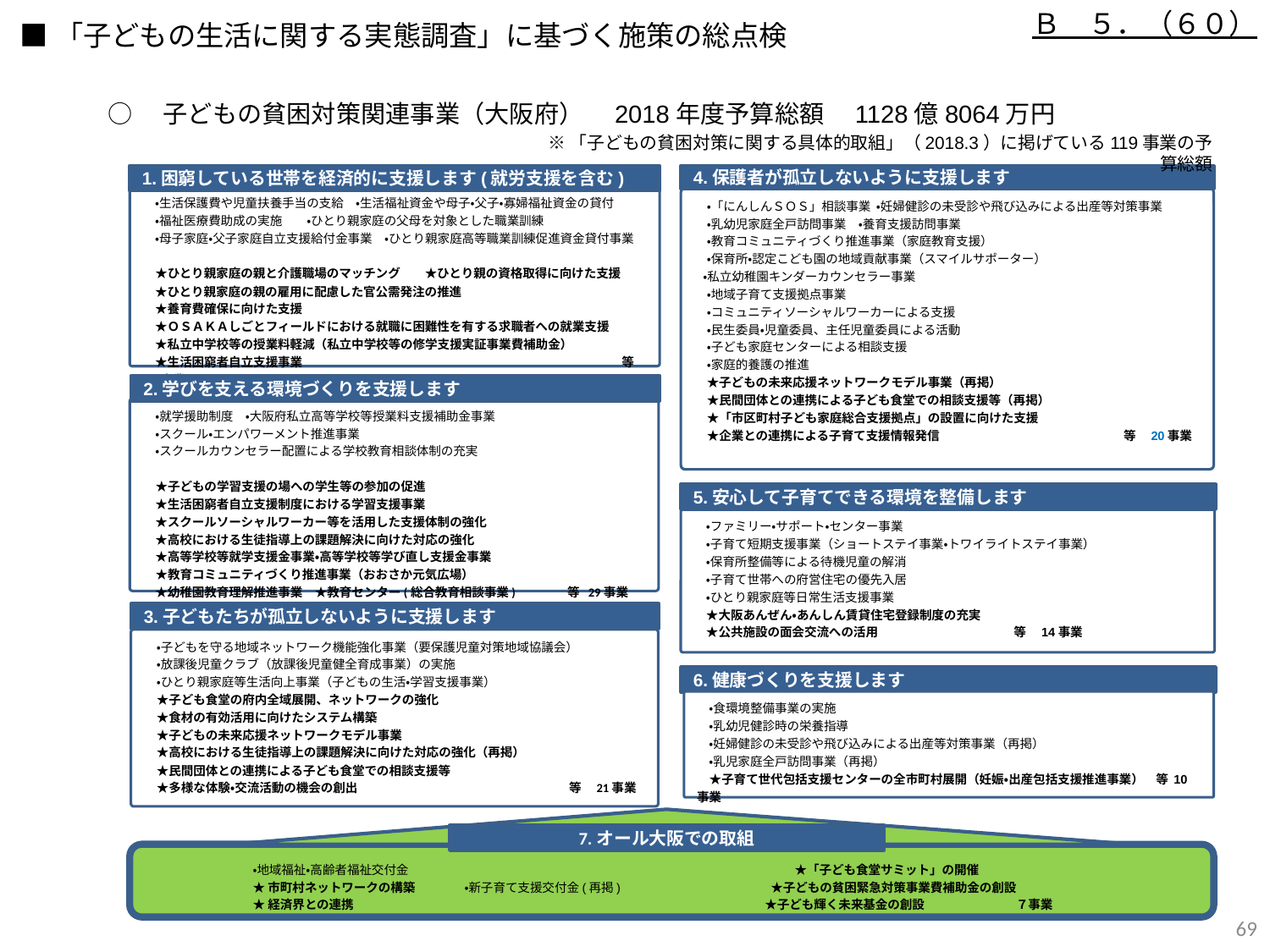

Ｂ　５．（６０）
■「子どもの生活に関する実態調査」に基づく施策の総点検
○　子どもの貧困対策関連事業（大阪府）　2018年度予算総額　1128億8064万円
※「子どもの貧困対策に関する具体的取組」（2018.3）に掲げている119事業の予算総額
4.保護者が孤立しないように支援します
　・「にんしんＳＯＳ」相談事業  ・妊婦健診の未受診や飛び込みによる出産等対策事業
　・乳幼児家庭全戸訪問事業　・養育支援訪問事業
　・教育コミュニティづくり推進事業（家庭教育支援）
　・保育所・認定こども園の地域貢献事業（スマイルサポーター）
  ・私立幼稚園キンダーカウンセラー事業
　・地域子育て支援拠点事業
　・コミュニティソーシャルワーカーによる支援
　・民生委員・児童委員、主任児童委員による活動
　・子ども家庭センターによる相談支援
　・家庭的養護の推進
　★子どもの未来応援ネットワークモデル事業（再掲）
　★民間団体との連携による子ども食堂での相談支援等（再掲）
　★「市区町村子ども家庭総合支援拠点」の設置に向けた支援
　★企業との連携による子育て支援情報発信　　　　　　　　　　　　　　　等　20事業
1.困窮している世帯を経済的に支援します(就労支援を含む)
　・生活保護費や児童扶養手当の支給　・生活福祉資金や母子・父子・寡婦福祉資金の貸付
　・福祉医療費助成の実施　　・ひとり親家庭の父母を対象とした職業訓練
　・母子家庭・父子家庭自立支援給付金事業　・ひとり親家庭高等職業訓練促進資金貸付事業
　★ひとり親家庭の親と介護職場のマッチング　　★ひとり親の資格取得に向けた支援
　★ひとり親家庭の親の雇用に配慮した官公需発注の推進
　★養育費確保に向けた支援
　★ＯＳＡＫＡしごとフィールドにおける就職に困難性を有する求職者への就業支援
　★私立中学校等の授業料軽減（私立中学校等の修学支援実証事業費補助金）
　★生活困窮者自立支援事業　　　　　　　　　　　　　　　　　　　　　　　　　　等 24事業

2.学びを支える環境づくりを支援します
　・就学援助制度　・大阪府私立高等学校等授業料支援補助金事業
　・スクール・エンパワーメント推進事業
　・スクールカウンセラー配置による学校教育相談体制の充実
　★子どもの学習支援の場への学生等の参加の促進
　★生活困窮者自立支援制度における学習支援事業
　★スクールソーシャルワーカー等を活用した支援体制の強化
　★高校における生徒指導上の課題解決に向けた対応の強化
　★高等学校等就学支援金事業・高等学校等学び直し支援金事業
　★教育コミュニティづくり推進事業（おおさか元気広場）
　★幼稚園教育理解推進事業　★教育センター(総合教育相談事業)　　　　等  29事業
5.安心して子育てできる環境を整備します
　・ファミリー・サポート・センター事業
　・子育て短期支援事業（ショートステイ事業・トワイライトステイ事業）
　・保育所整備等による待機児童の解消
　・子育て世帯への府営住宅の優先入居
　・ひとり親家庭等日常生活支援事業
　★大阪あんぜん・あんしん賃貸住宅登録制度の充実
　★公共施設の面会交流への活用                                             　等　14事業
3.子どもたちが孤立しないように支援します
　・子どもを守る地域ネットワーク機能強化事業（要保護児童対策地域協議会）
　・放課後児童クラブ（放課後児童健全育成事業）の実施
　・ひとり親家庭等生活向上事業（子どもの生活・学習支援事業）
　★子ども食堂の府内全域展開、ネットワークの強化
　★食材の有効活用に向けたシステム構築
　★子どもの未来応援ネットワークモデル事業
　★高校における生徒指導上の課題解決に向けた対応の強化（再掲）
　★民間団体との連携による子ども食堂での相談支援等
　★多様な体験・交流活動の機会の創出　　　　　　　　　　　　　　　　　 等　21事業
6.健康づくりを支援します
　・食環境整備事業の実施
　・乳幼児健診時の栄養指導
　・妊婦健診の未受診や飛び込みによる出産等対策事業（再掲）
　・乳児家庭全戸訪問事業（再掲）
　★子育て世代包括支援センターの全市町村展開（妊娠・出産包括支援推進事業）　等 10事業

・地域福祉・高齢者福祉交付金　　　　　　　　　　　　　　　　　　　　　　　　　　　　　　　  ★「子ども食堂サミット」の開催
★市町村ネットワークの構築　　　　・新子育て支援交付金(再掲)　　　　　　　　　　　　★子どもの貧困緊急対策事業費補助金の創設
★経済界との連携                             　　　　　　　　　　　　　　　　　　　　　　　　　　　★子ども輝く未来基金の創設　　　　　　　  ７事業
7.オール大阪での取組
69